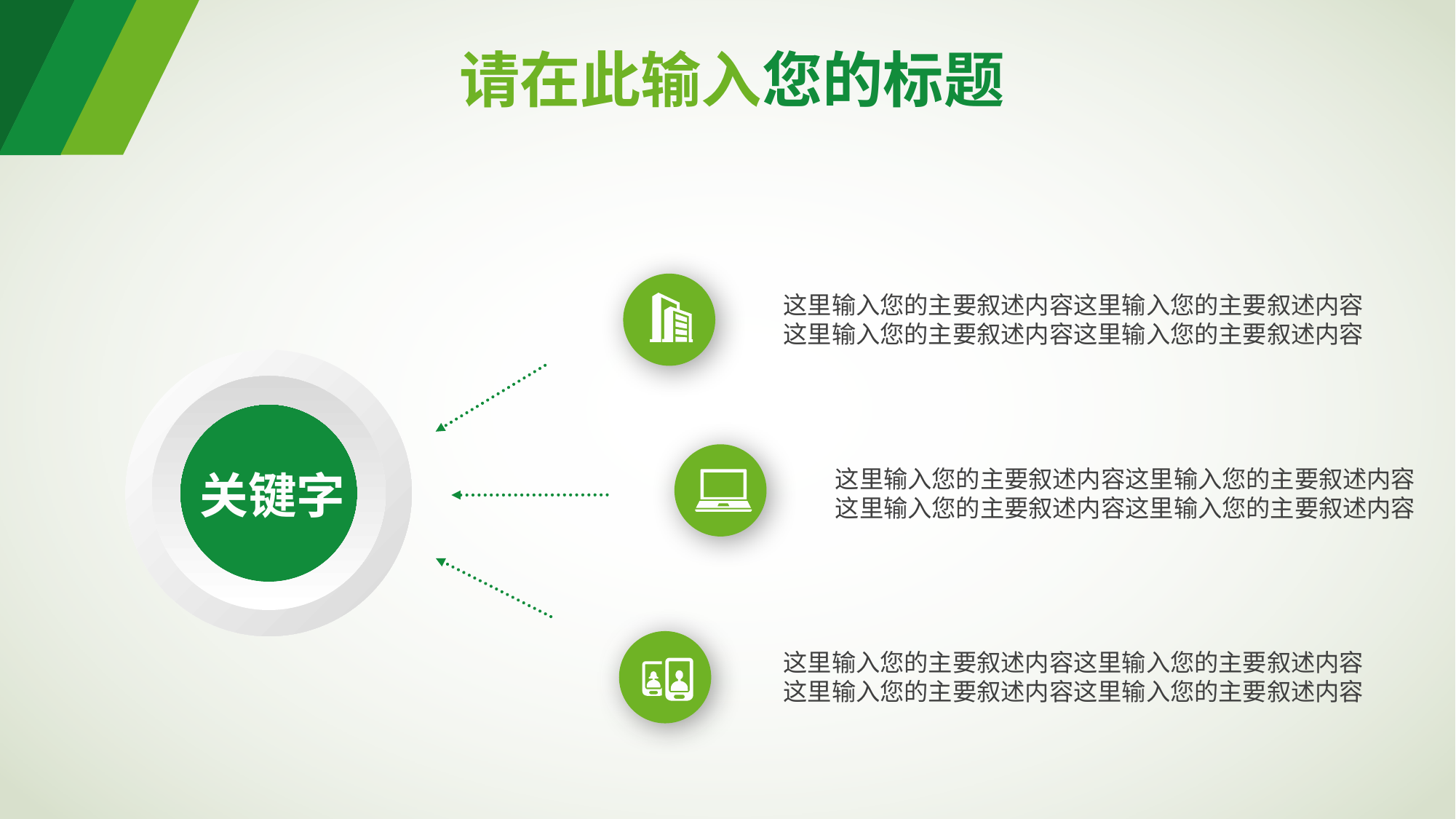

请在此输入您的标题

这里输入您的主要叙述内容这里输入您的主要叙述内容
这里输入您的主要叙述内容这里输入您的主要叙述内容

关键字

这里输入您的主要叙述内容这里输入您的主要叙述内容
这里输入您的主要叙述内容这里输入您的主要叙述内容

这里输入您的主要叙述内容这里输入您的主要叙述内容
这里输入您的主要叙述内容这里输入您的主要叙述内容